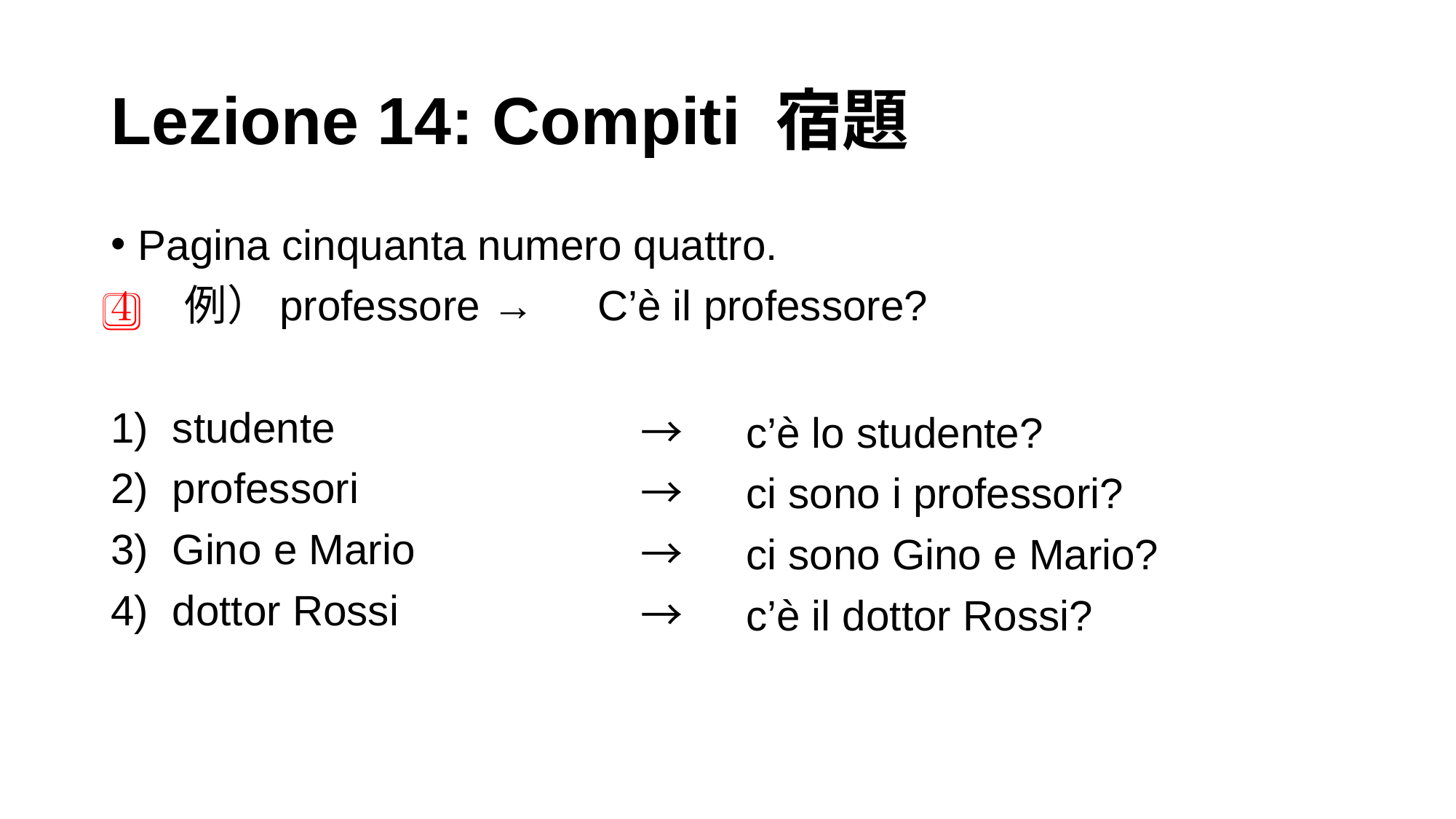

# Lezione 14: Compiti 宿題
Pagina cinquanta numero quattro.
4⃣　例）professore →　C’è il professore?

studente
professori
Gino e Mario
dottor Rossi

→　c’è lo studente?
→　ci sono i professori?
→　ci sono Gino e Mario?
→　c’è il dottor Rossi?